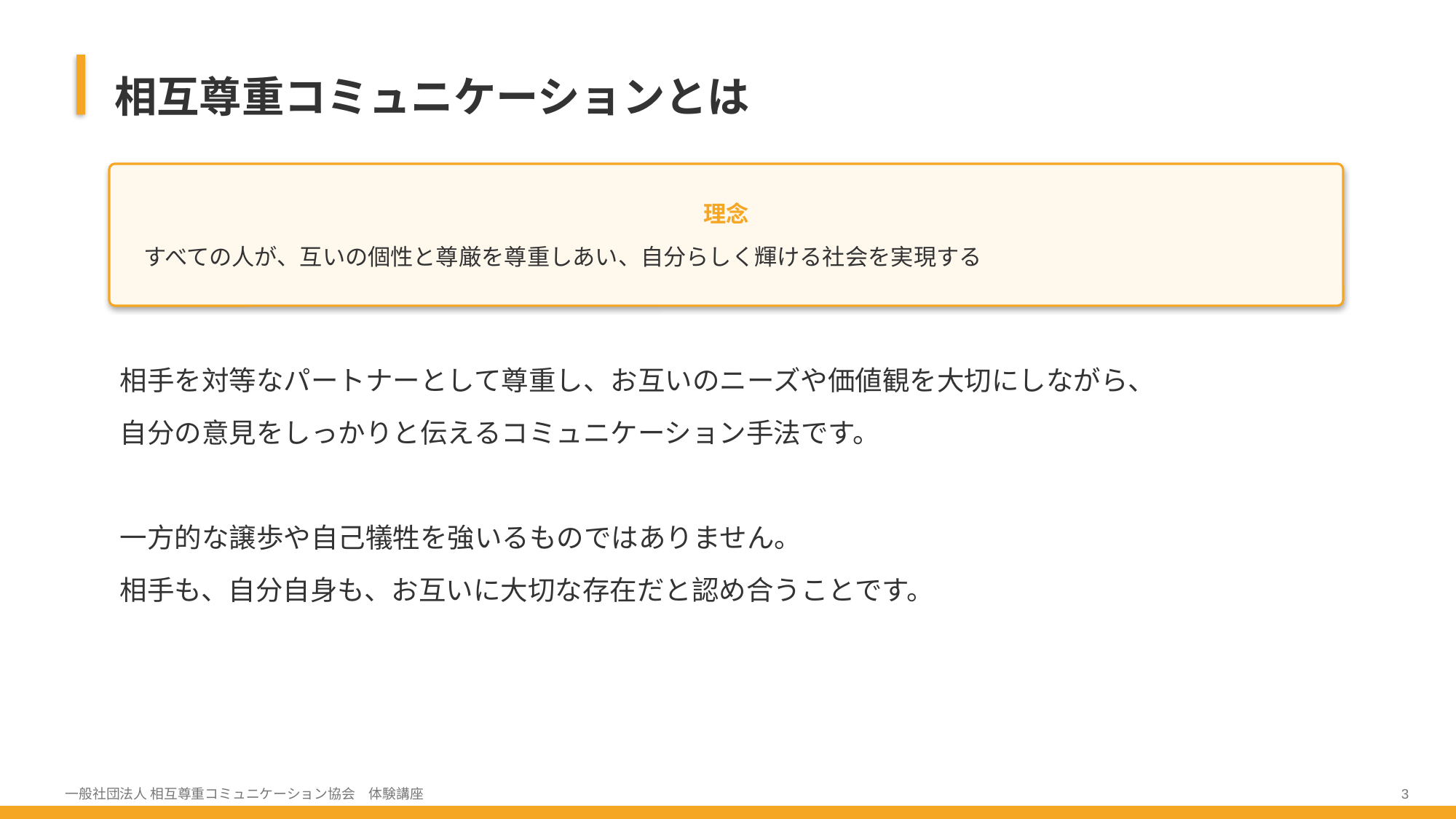

相互尊重コミュニケーションとは

理念
すべての人が、互いの個性と尊厳を尊重しあい、自分らしく輝ける社会を実現する
相手を対等なパートナーとして尊重し、お互いのニーズや価値観を大切にしながら、
自分の意見をしっかりと伝えるコミュニケーション手法です。

一方的な譲歩や自己犠牲を強いるものではありません。
相手も、自分自身も、お互いに大切な存在だと認め合うことです。
一般社団法人 相互尊重コミュニケーション協会　体験講座
3